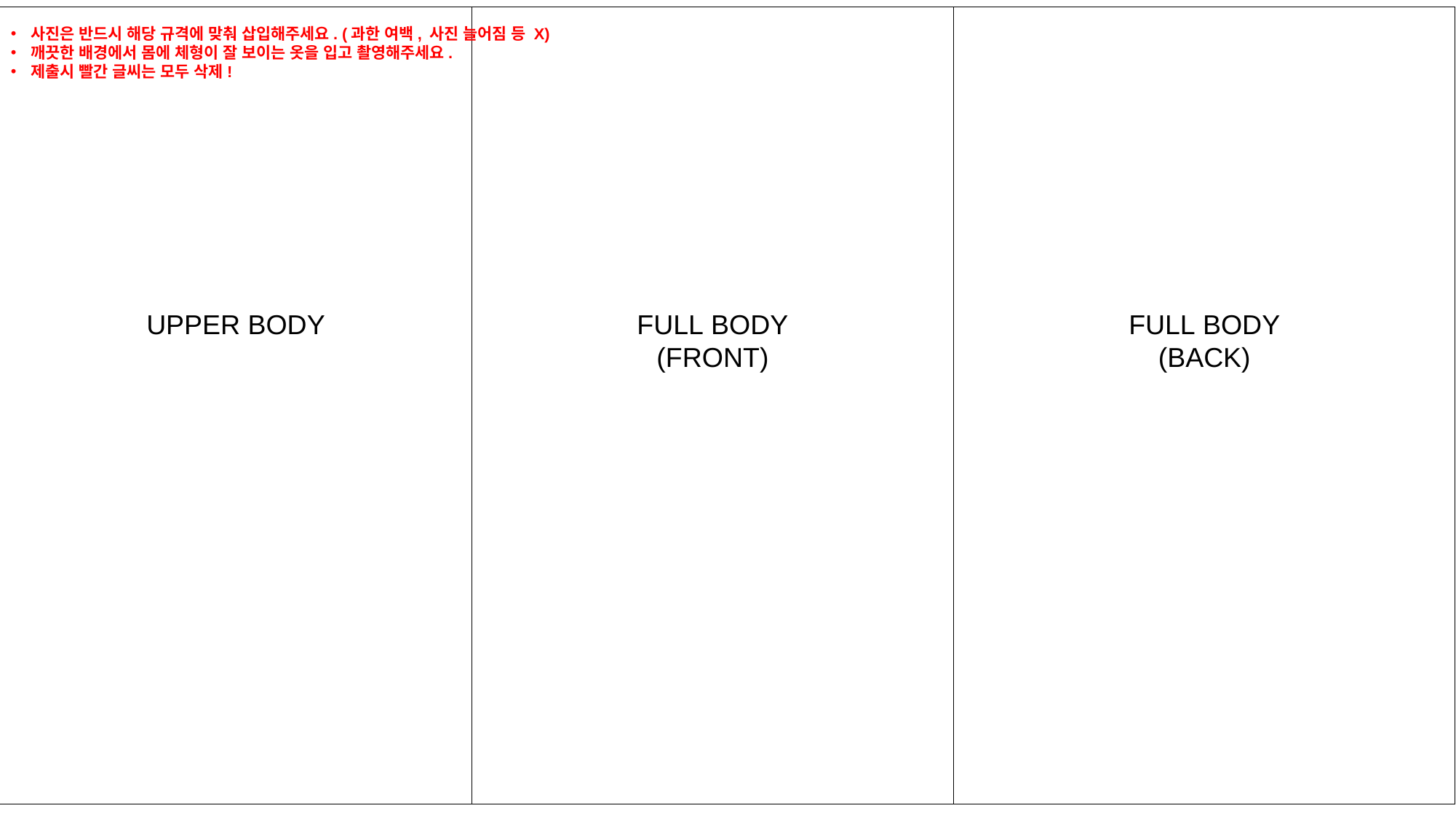

UPPER BODY

FULL BODY
(FRONT)

FULL BODY
(BACK)

사진은 반드시 해당 규격에 맞춰 삽입해주세요. (과한 여백, 사진 늘어짐 등 X)
깨끗한 배경에서 몸에 체형이 잘 보이는 옷을 입고 촬영해주세요.
제출시 빨간 글씨는 모두 삭제!